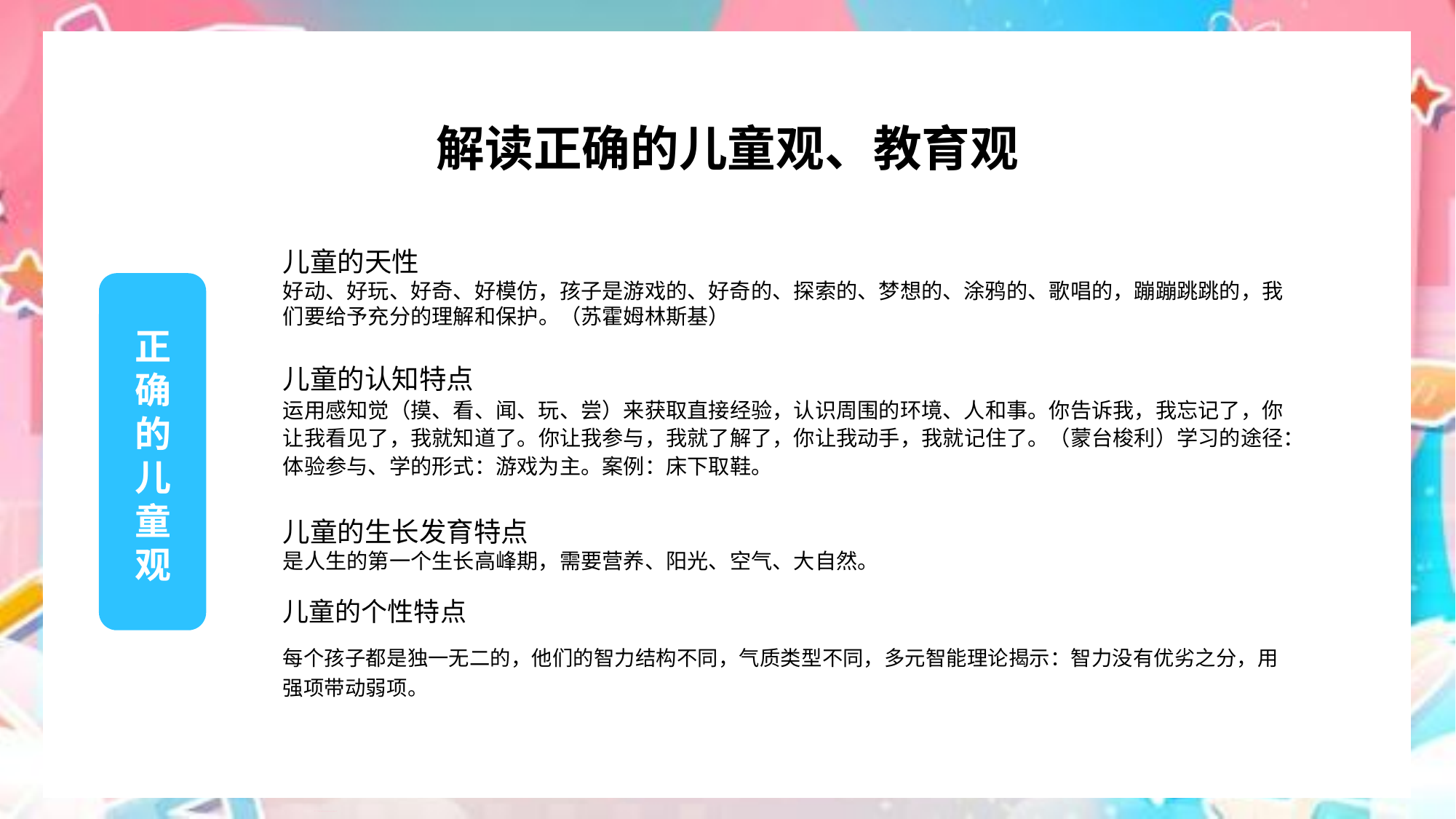

解读正确的儿童观、教育观
儿童的天性
好动、好玩、好奇、好模仿，孩子是游戏的、好奇的、探索的、梦想的、涂鸦的、歌唱的，蹦蹦跳跳的，我们要给予充分的理解和保护。（苏霍姆林斯基）

正确的儿童观
儿童的认知特点
运用感知觉（摸、看、闻、玩、尝）来获取直接经验，认识周围的环境、人和事。你告诉我，我忘记了，你让我看见了，我就知道了。你让我参与，我就了解了，你让我动手，我就记住了。（蒙台梭利）学习的途径：体验参与、学的形式：游戏为主。案例：床下取鞋。
儿童的生长发育特点
是人生的第一个生长高峰期，需要营养、阳光、空气、大自然。
儿童的个性特点
每个孩子都是独一无二的，他们的智力结构不同，气质类型不同，多元智能理论揭示：智力没有优劣之分，用强项带动弱项。
PPT下载 http://www.1ppt.com/xiazai/